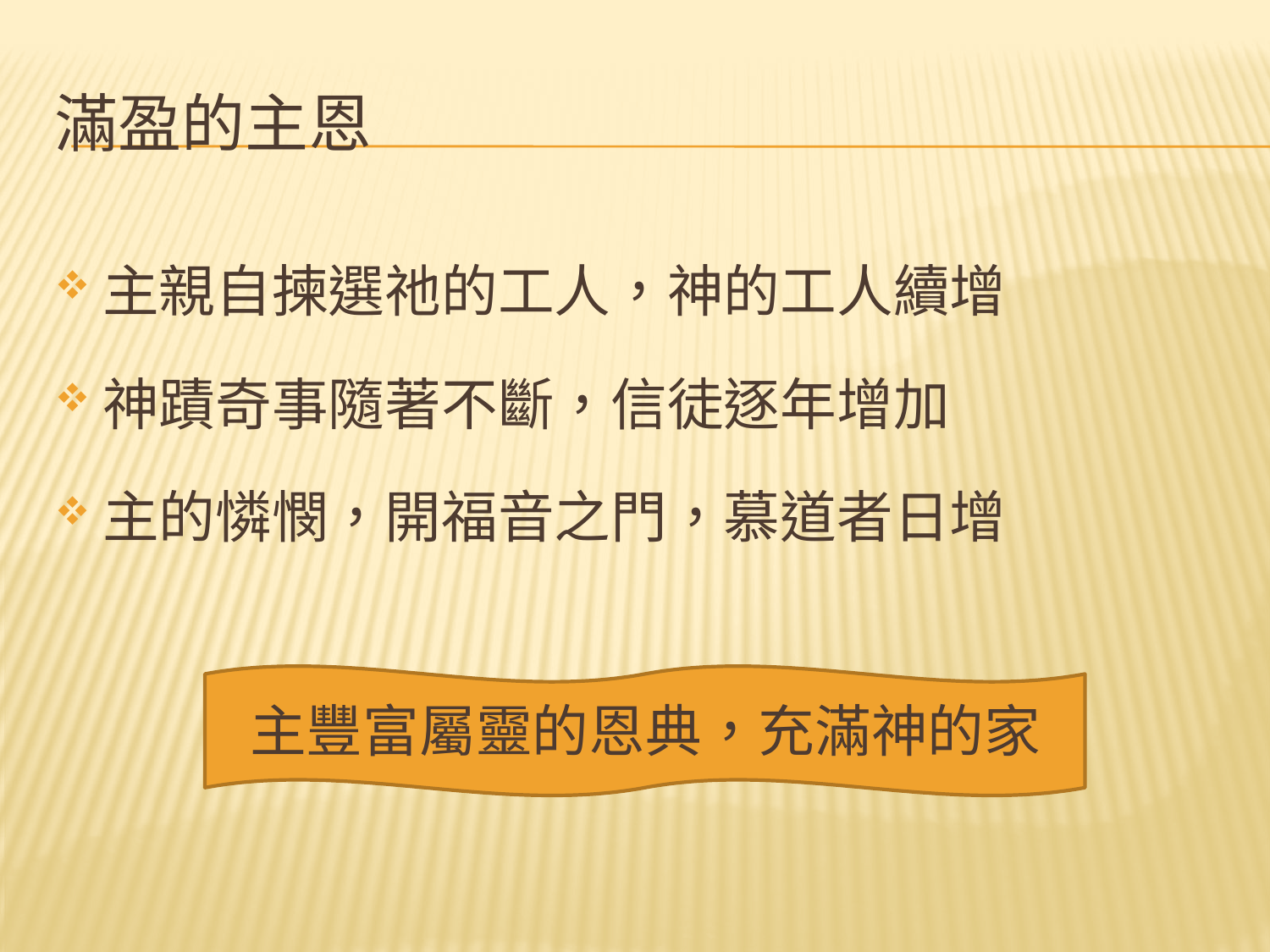

# 滿盈的主恩
主親自揀選祂的工人，神的工人續增
神蹟奇事隨著不斷，信徒逐年增加
主的憐憫，開福音之門，慕道者日增
主豐富屬靈的恩典，充滿神的家